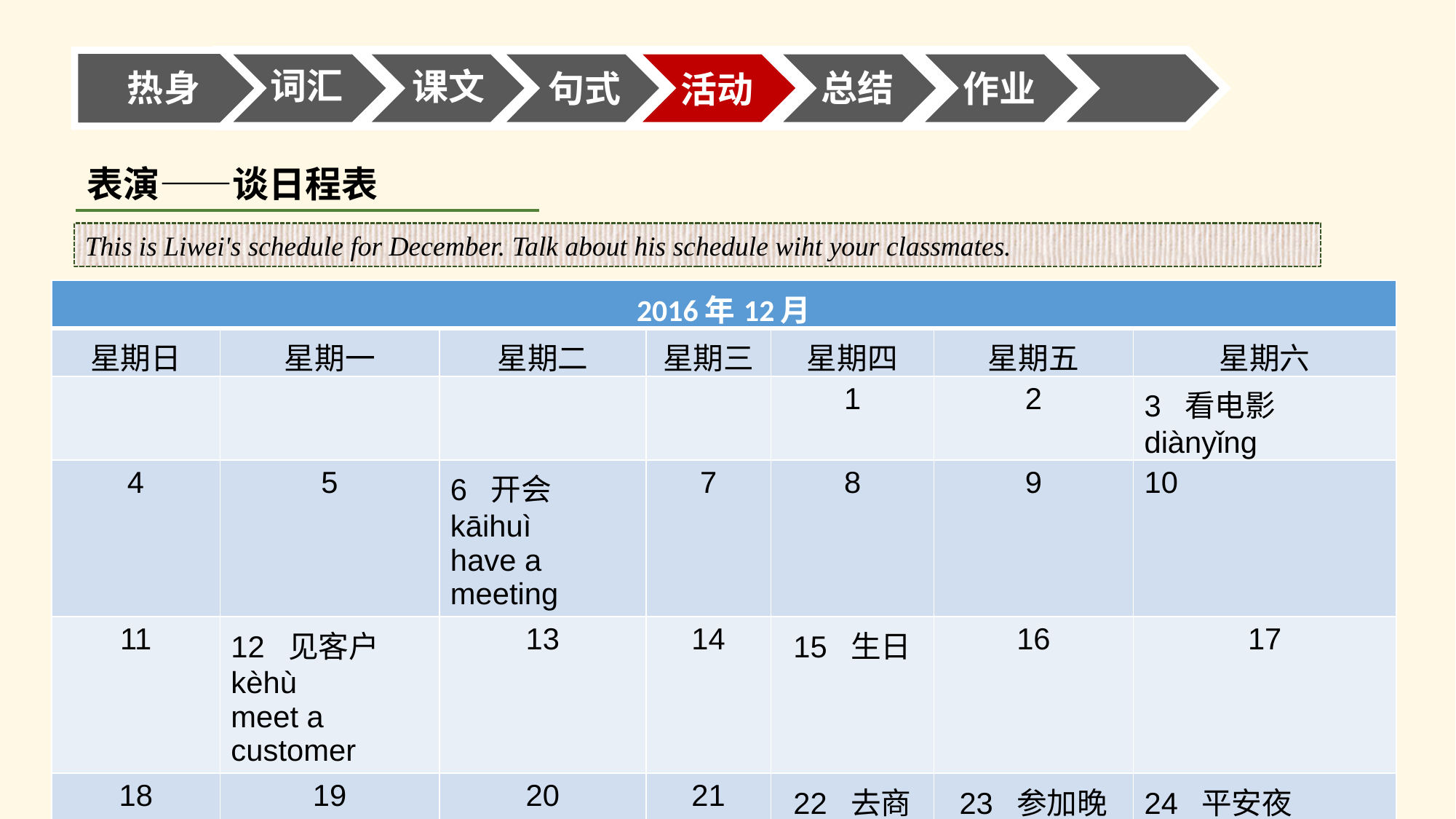

词汇
课文
热身
总结
句式
作业
活动
表演——谈日程表
This is Liwei's schedule for December. Talk about his schedule wiht your classmates.
| 2016年12月 |  |  |  |  |  |  |
| --- | --- | --- | --- | --- | --- | --- |
| 星期日 | 星期一 | 星期二 | 星期三 | 星期四 | 星期五 | 星期六 |
|  |  |  |  | 1 | 2 | 3 看电影diànyǐng |
| 4 | 5 | 6 开会kāihuì have a meeting | 7 | 8 | 9 | 10 |
| 11 | 12 见客户kèhù meet a customer | 13 | 14 | 15 生日 | 16 | 17 |
| 18 | 19 | 20 | 21 | 22 去商店 | 23 参加晚会 | 24 平安夜píngānyè Christmas Eve |
| 25 圣诞节 shèngdànjié | 26 出差chūchāi bussiness trip | 27 | 28 | 29 | 30 | 31 |